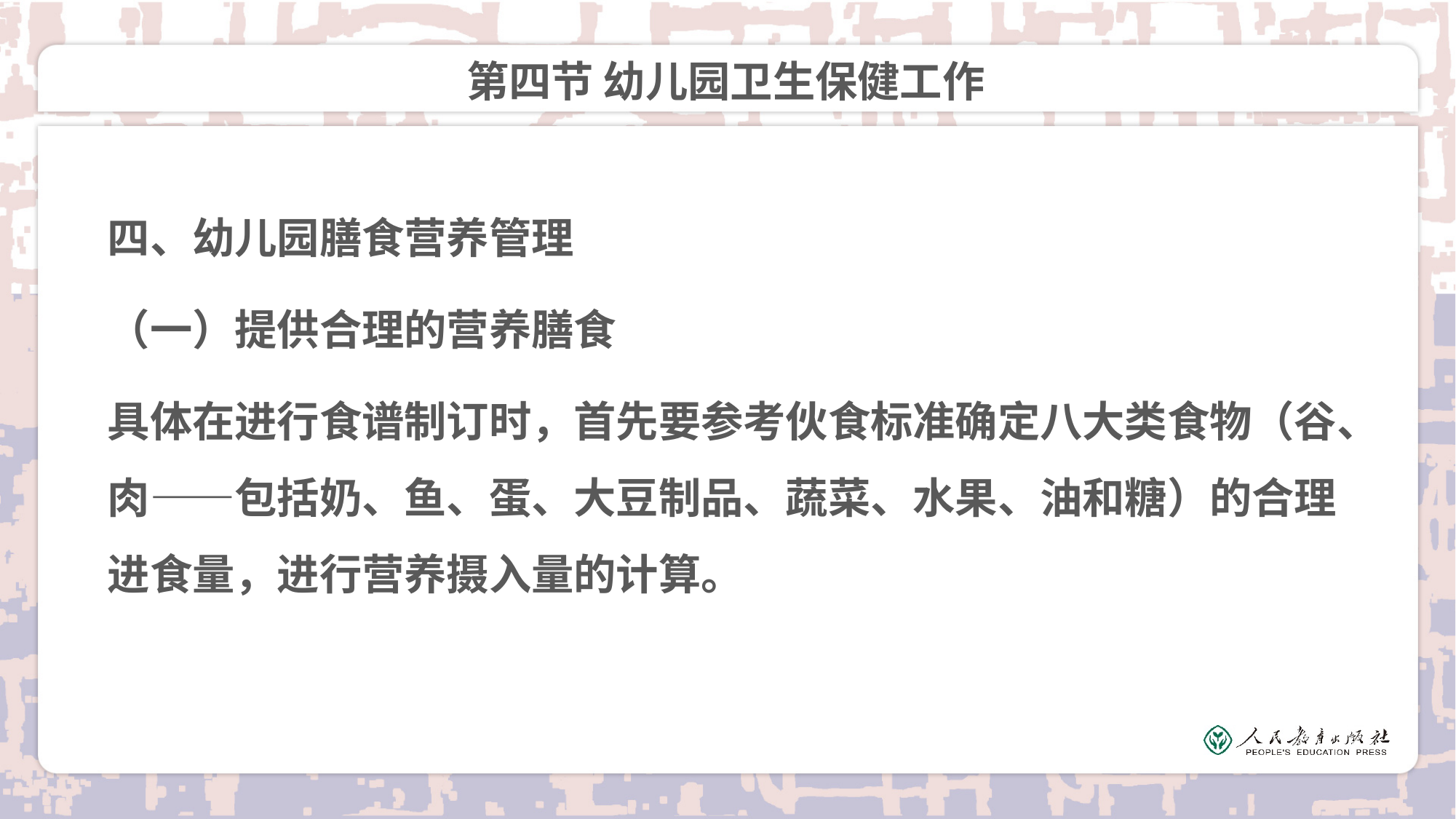

# 第四节 幼儿园卫生保健工作
四、幼儿园膳食营养管理
（一）提供合理的营养膳食
具体在进行食谱制订时，首先要参考伙食标准确定八大类食物（谷、肉——包括奶、鱼、蛋、大豆制品、蔬菜、水果、油和糖）的合理进食量，进行营养摄入量的计算。